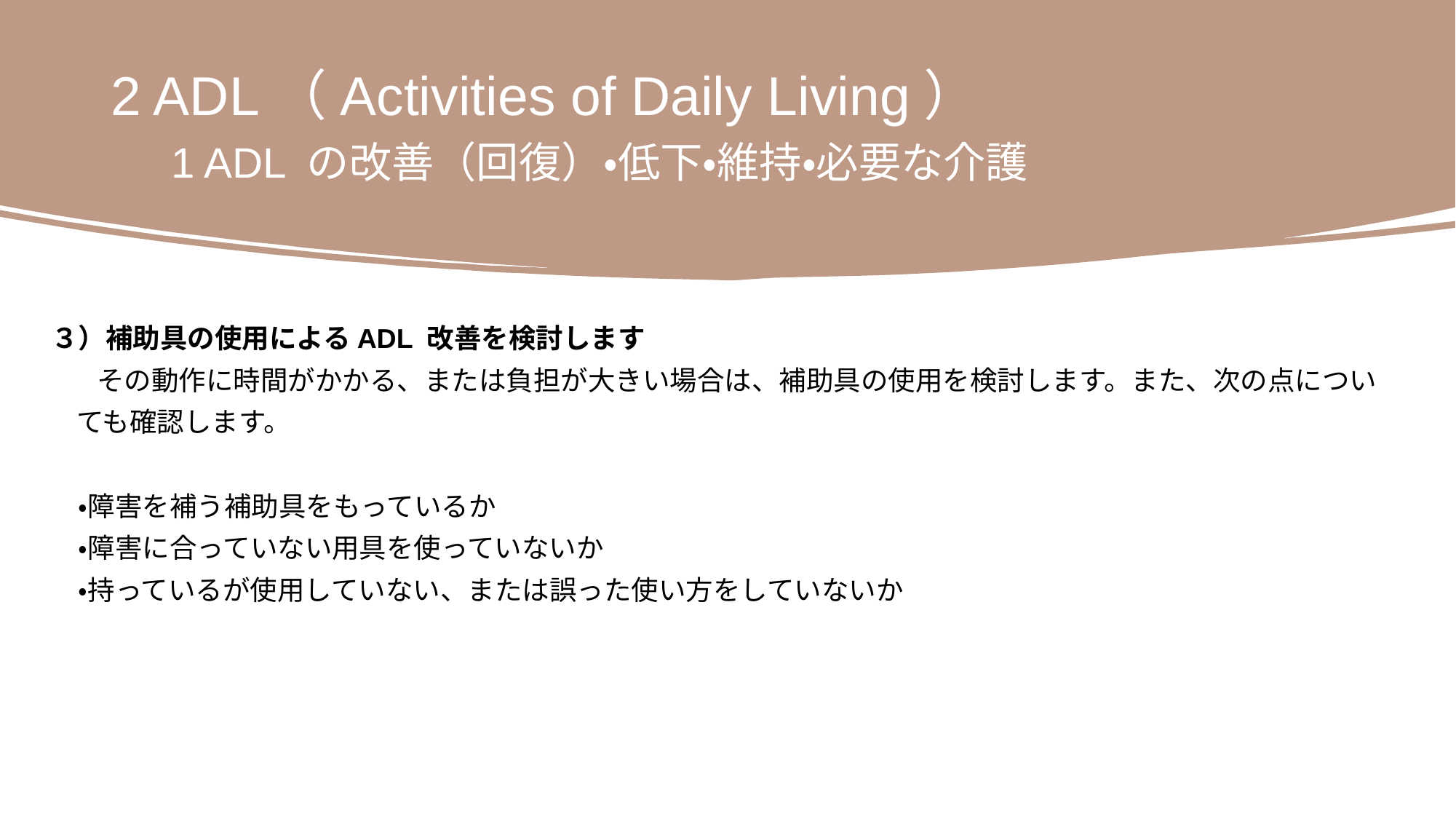

2 ADL（Activities of Daily Living）
　1 ADL の改善（回復）・低下・維持・必要な介護

３）補助具の使用によるADL 改善を検討します
　   その動作に時間がかかる、または負担が大きい場合は、補助具の使用を検討します。また、次の点につい
   ても確認します。

　・障害を補う補助具をもっているか
　・障害に合っていない用具を使っていないか
　・持っているが使用していない、または誤った使い方をしていないか